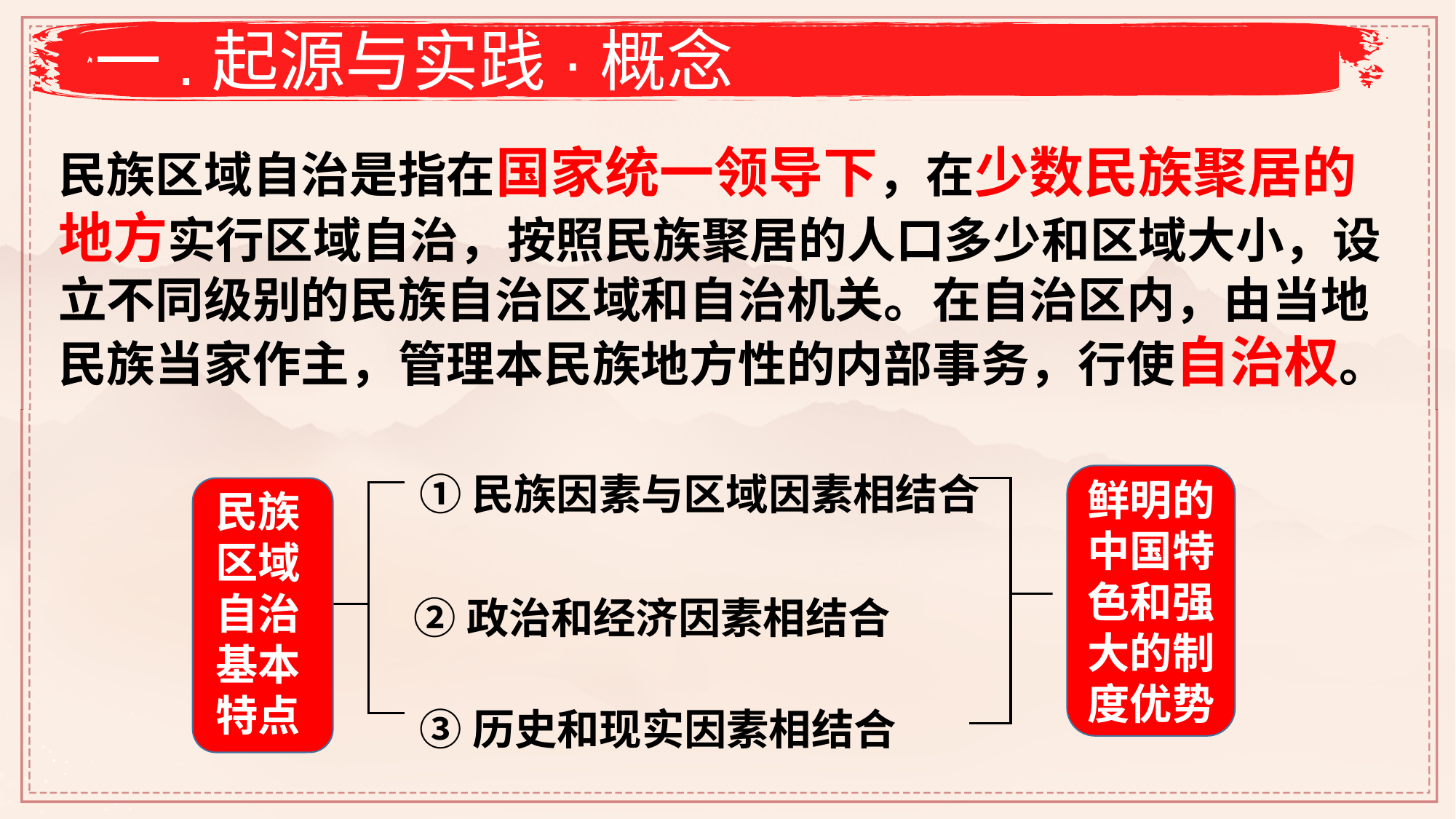

一.起源与实践·概念

民族区域自治是指在国家统一领导下，在少数民族聚居的地方实行区域自治，按照民族聚居的人口多少和区域大小，设立不同级别的民族自治区域和自治机关。在自治区内，由当地民族当家作主，管理本民族地方性的内部事务，行使自治权。
①民族因素与区域因素相结合

鲜明的中国特色和强大的制度优势

民族区域自治基本特点

②政治和经济因素相结合
③历史和现实因素相结合